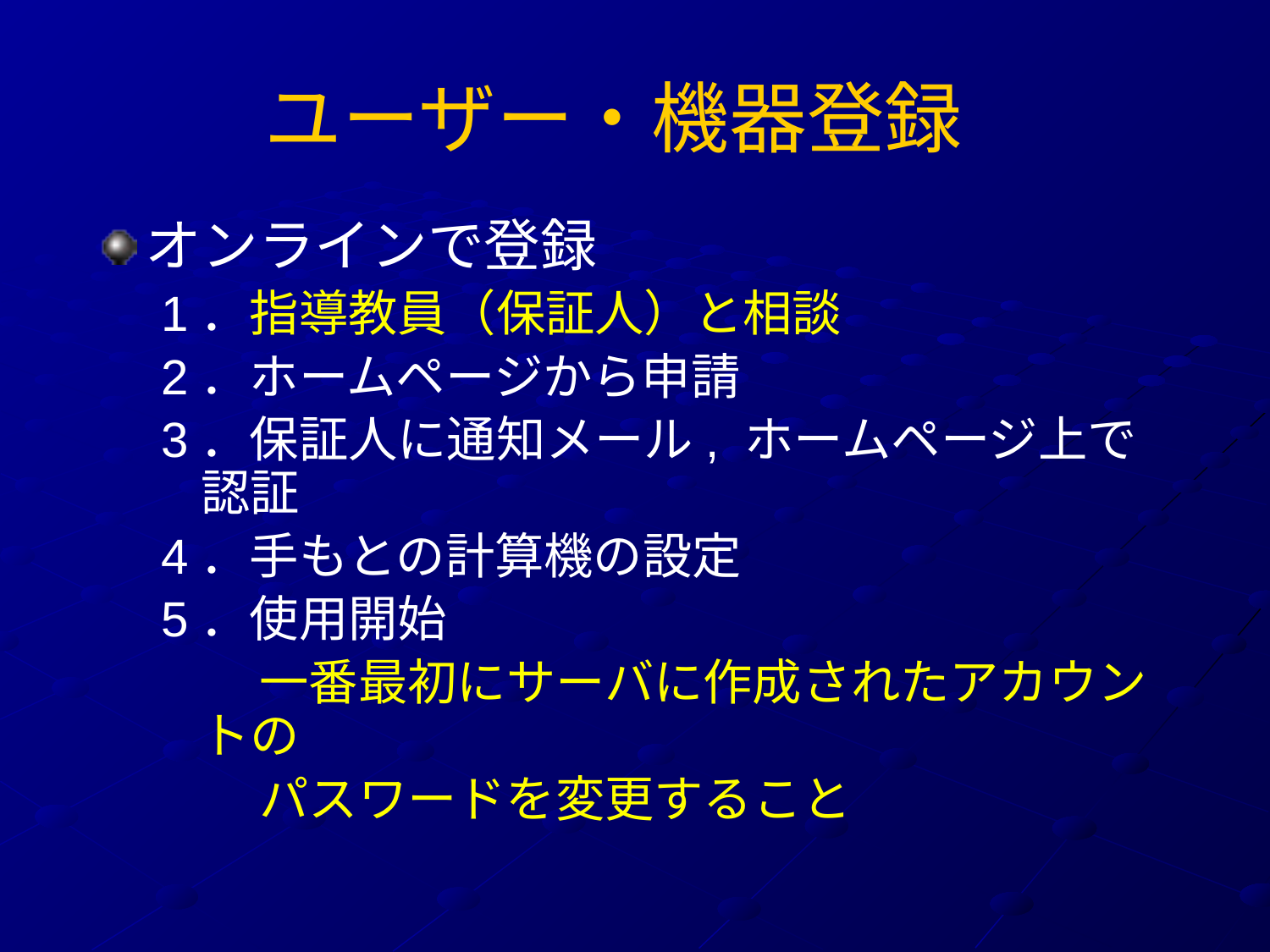

# ユーザー・機器登録
オンラインで登録
1．指導教員（保証人）と相談
2．ホームページから申請
3．保証人に通知メール, ホームページ上で認証
4．手もとの計算機の設定
5．使用開始
　　一番最初にサーバに作成されたアカウントの
　　パスワードを変更すること